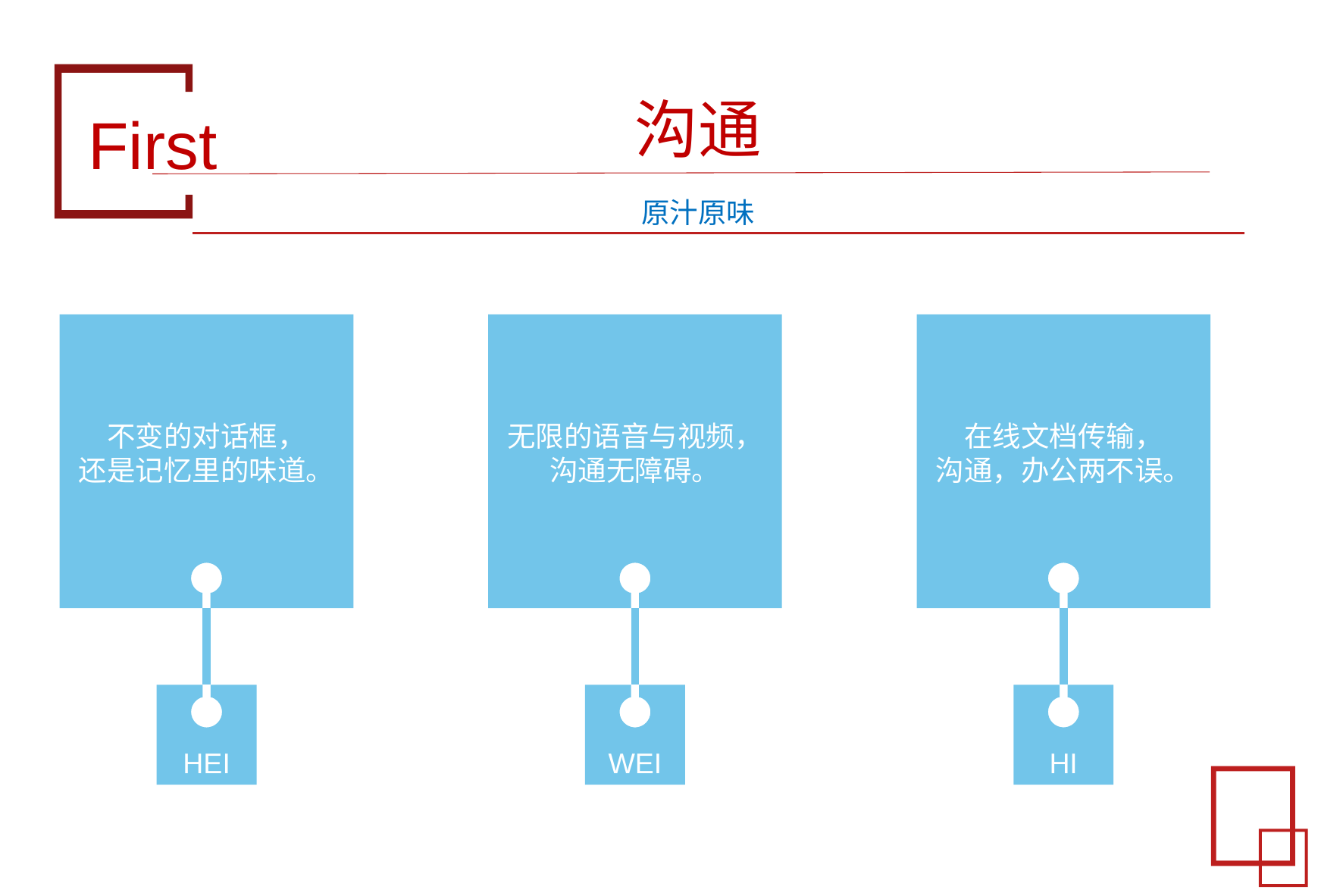

# First
沟通
原汁原味
不变的对话框，
还是记忆里的味道。

HEI
无限的语音与视频，
沟通无障碍。

WEI
在线文档传输，
沟通，办公两不误。

HI